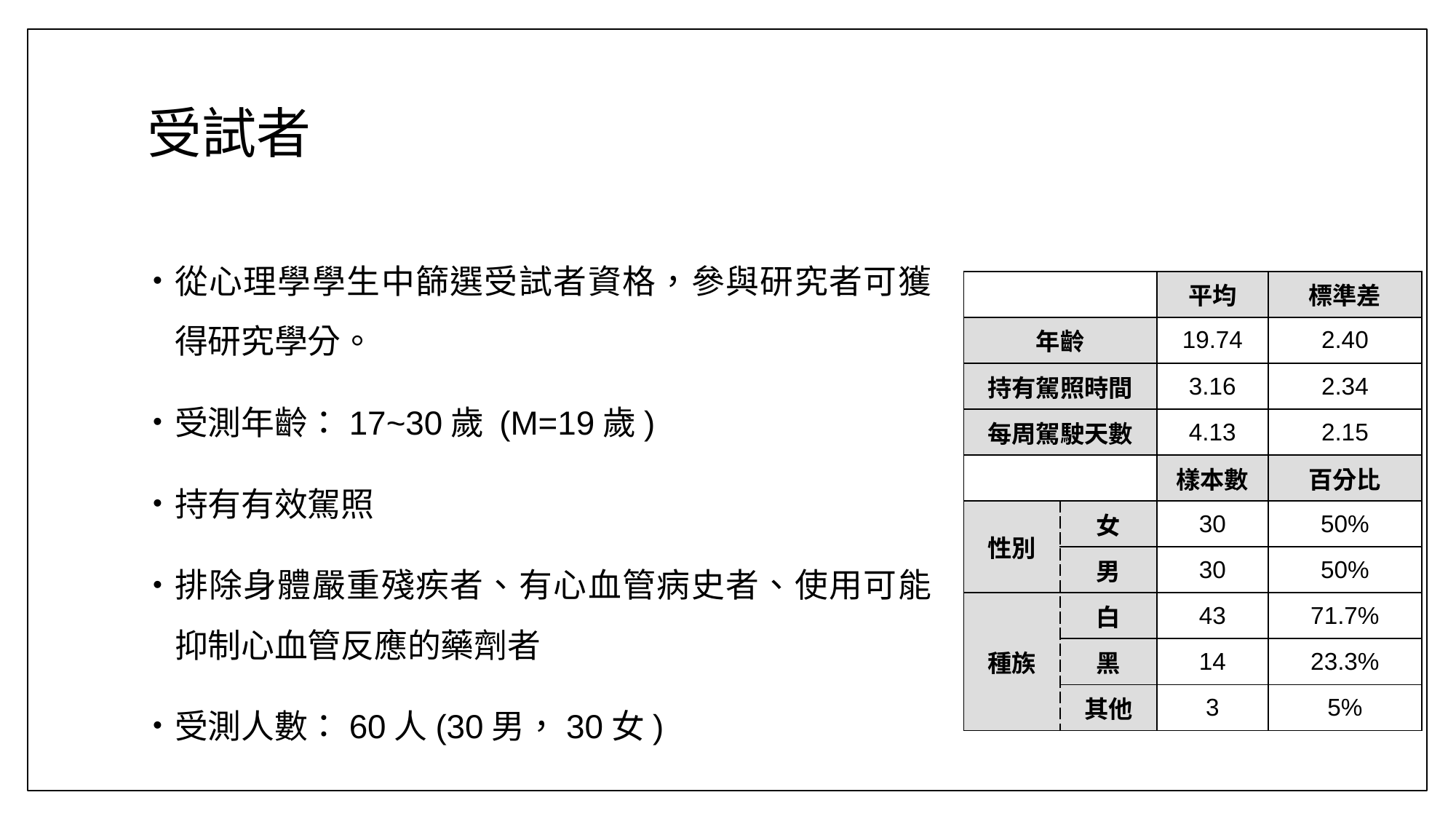

# 受試者
從心理學學生中篩選受試者資格，參與研究者可獲得研究學分。
受測年齡：17~30歲 (M=19歲)
持有有效駕照
排除身體嚴重殘疾者、有心血管病史者、使用可能抑制心血管反應的藥劑者
受測人數：60人(30男，30女)
|  |  | 平均 | 標準差 |
| --- | --- | --- | --- |
| 年齡 |  | 19.74 | 2.40 |
| 持有駕照時間 |  | 3.16 | 2.34 |
| 每周駕駛天數 |  | 4.13 | 2.15 |
|  |  | 樣本數 | 百分比 |
| 性別 | 女 | 30 | 50% |
|  | 男 | 30 | 50% |
| 種族 | 白 | 43 | 71.7% |
|  | 黑 | 14 | 23.3% |
|  | 其他 | 3 | 5% |